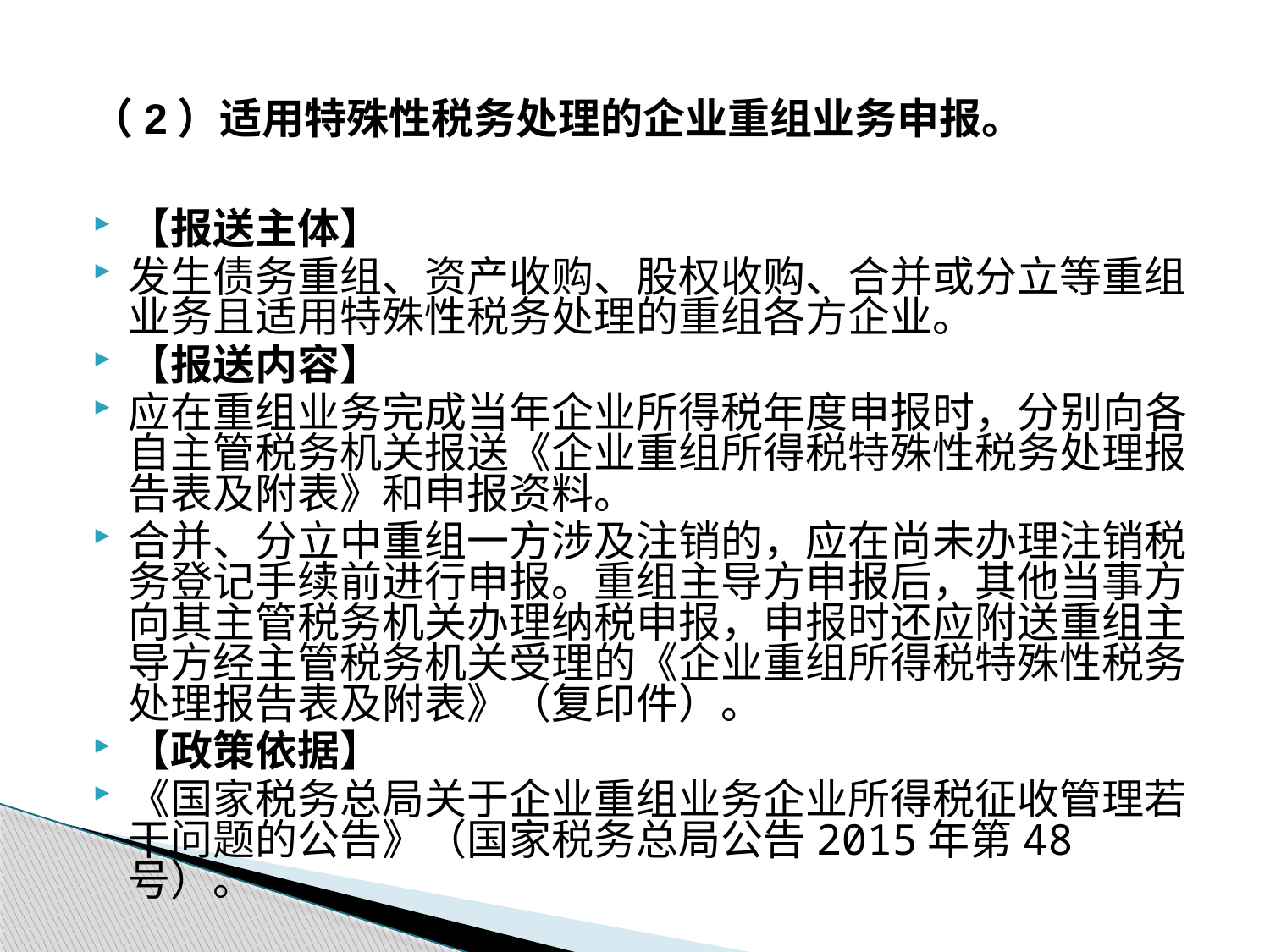

（2）适用特殊性税务处理的企业重组业务申报。

【报送主体】
发生债务重组、资产收购、股权收购、合并或分立等重组业务且适用特殊性税务处理的重组各方企业。
【报送内容】
应在重组业务完成当年企业所得税年度申报时，分别向各自主管税务机关报送《企业重组所得税特殊性税务处理报告表及附表》和申报资料。
合并、分立中重组一方涉及注销的，应在尚未办理注销税务登记手续前进行申报。重组主导方申报后，其他当事方向其主管税务机关办理纳税申报，申报时还应附送重组主导方经主管税务机关受理的《企业重组所得税特殊性税务处理报告表及附表》（复印件）。
【政策依据】
《国家税务总局关于企业重组业务企业所得税征收管理若干问题的公告》（国家税务总局公告2015年第48号）。